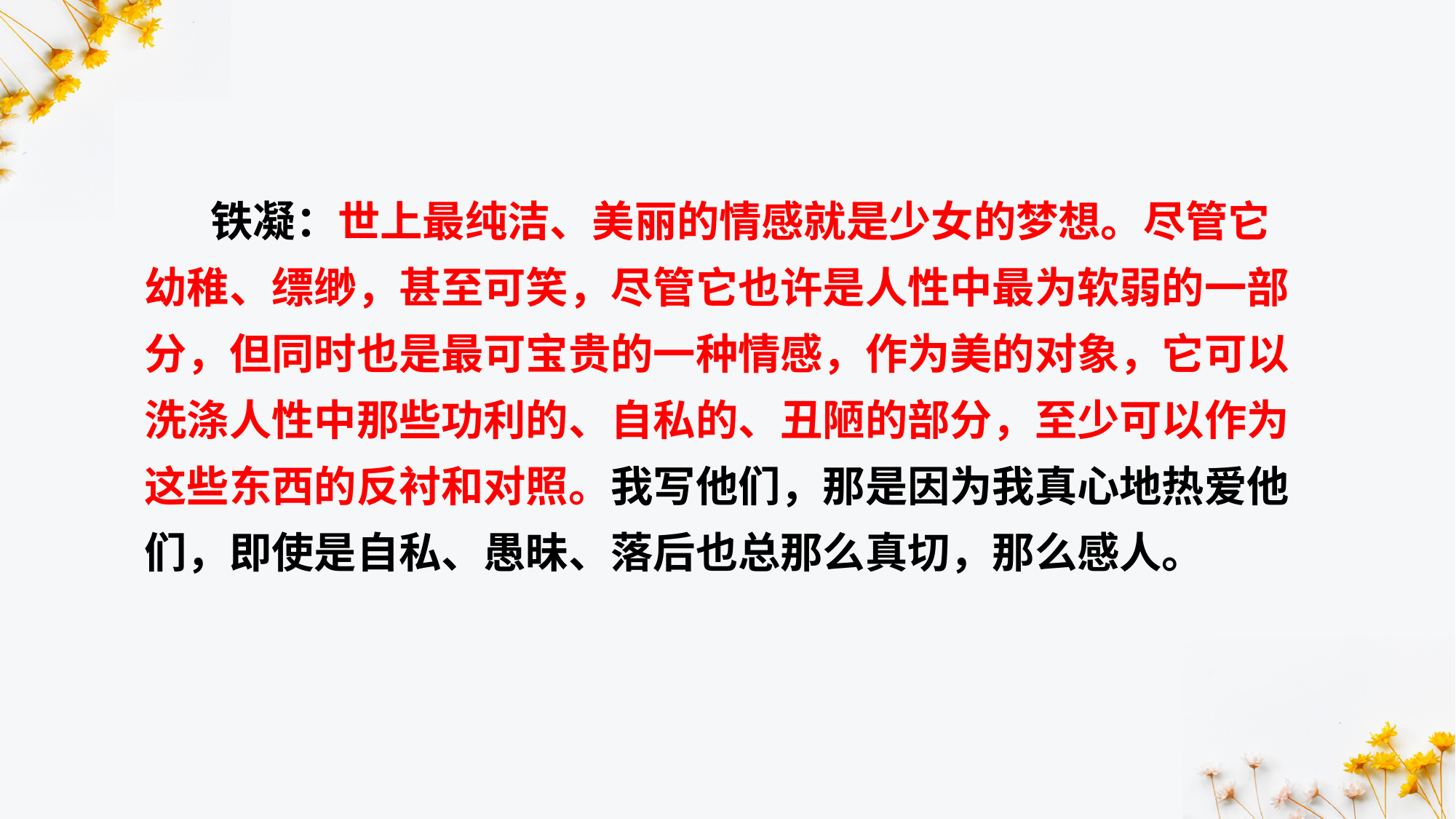

铁凝：世上最纯洁、美丽的情感就是少女的梦想。尽管它幼稚、缥缈，甚至可笑，尽管它也许是人性中最为软弱的一部分，但同时也是最可宝贵的一种情感，作为美的对象，它可以洗涤人性中那些功利的、自私的、丑陋的部分，至少可以作为这些东西的反衬和对照。我写他们，那是因为我真心地热爱他们，即使是自私、愚昧、落后也总那么真切，那么感人。